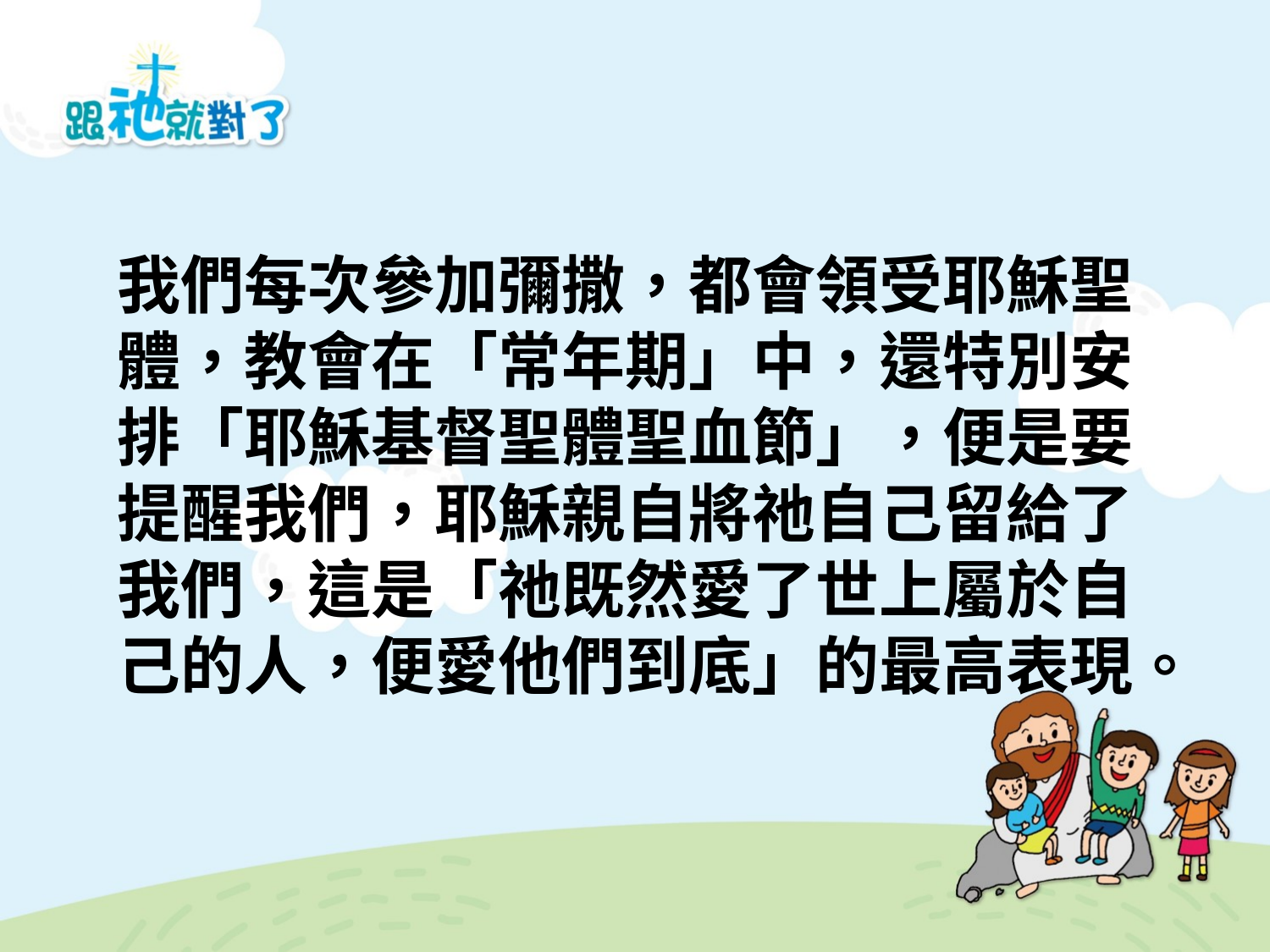

我們每次參加彌撒，都會領受耶穌聖體，教會在「常年期」中，還特別安排「耶穌基督聖體聖血節」，便是要提醒我們，耶穌親自將祂自己留給了我們，這是「祂既然愛了世上屬於自己的人，便愛他們到底」的最高表現。